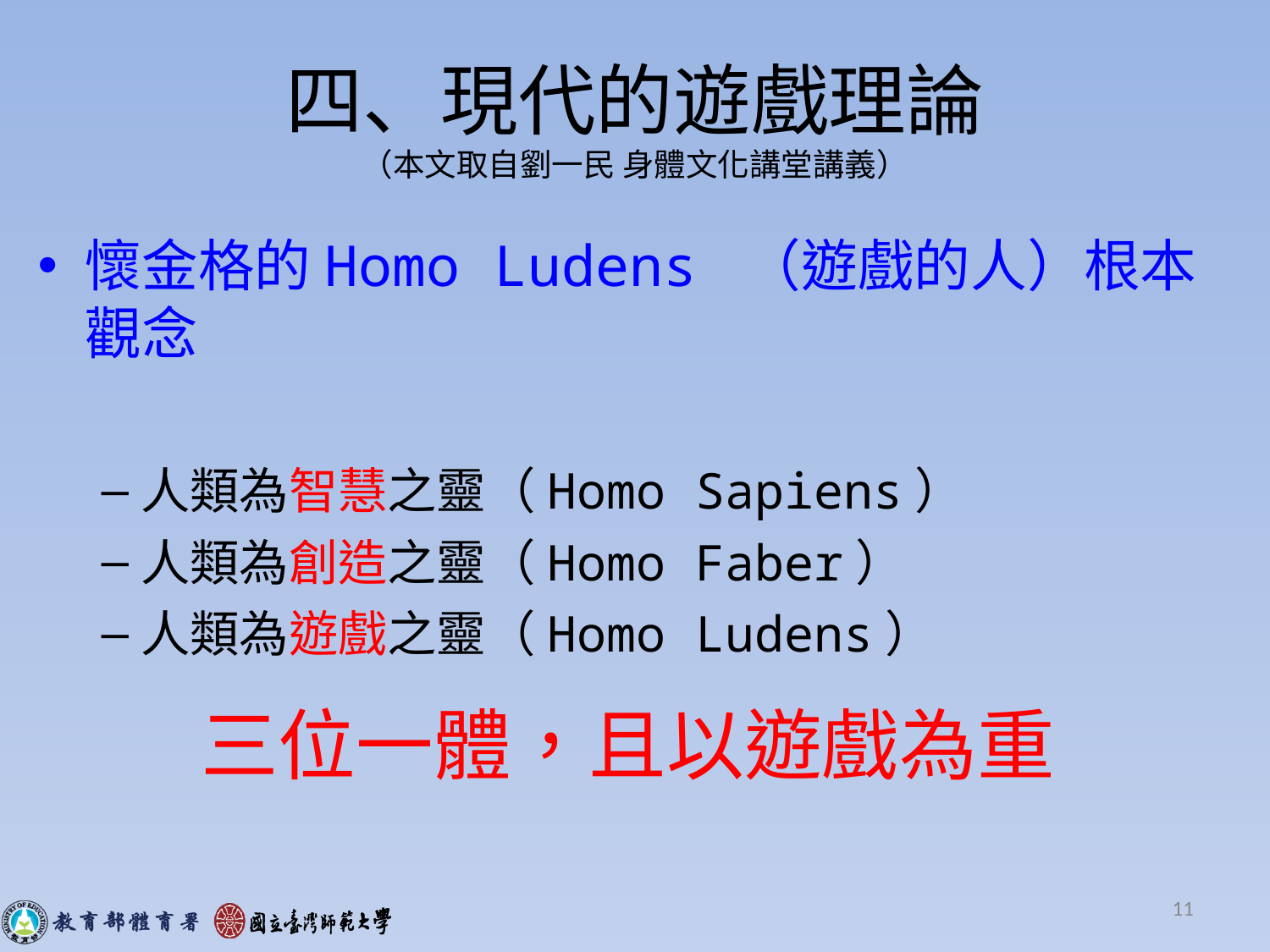

# 四、現代的遊戲理論 （本文取自劉一民 身體文化講堂講義）
懷金格的Homo Ludens （遊戲的人）根本觀念

人類為智慧之靈（Homo Sapiens）
人類為創造之靈（Homo Faber）
人類為遊戲之靈（Homo Ludens）

三位一體，且以遊戲為重

11